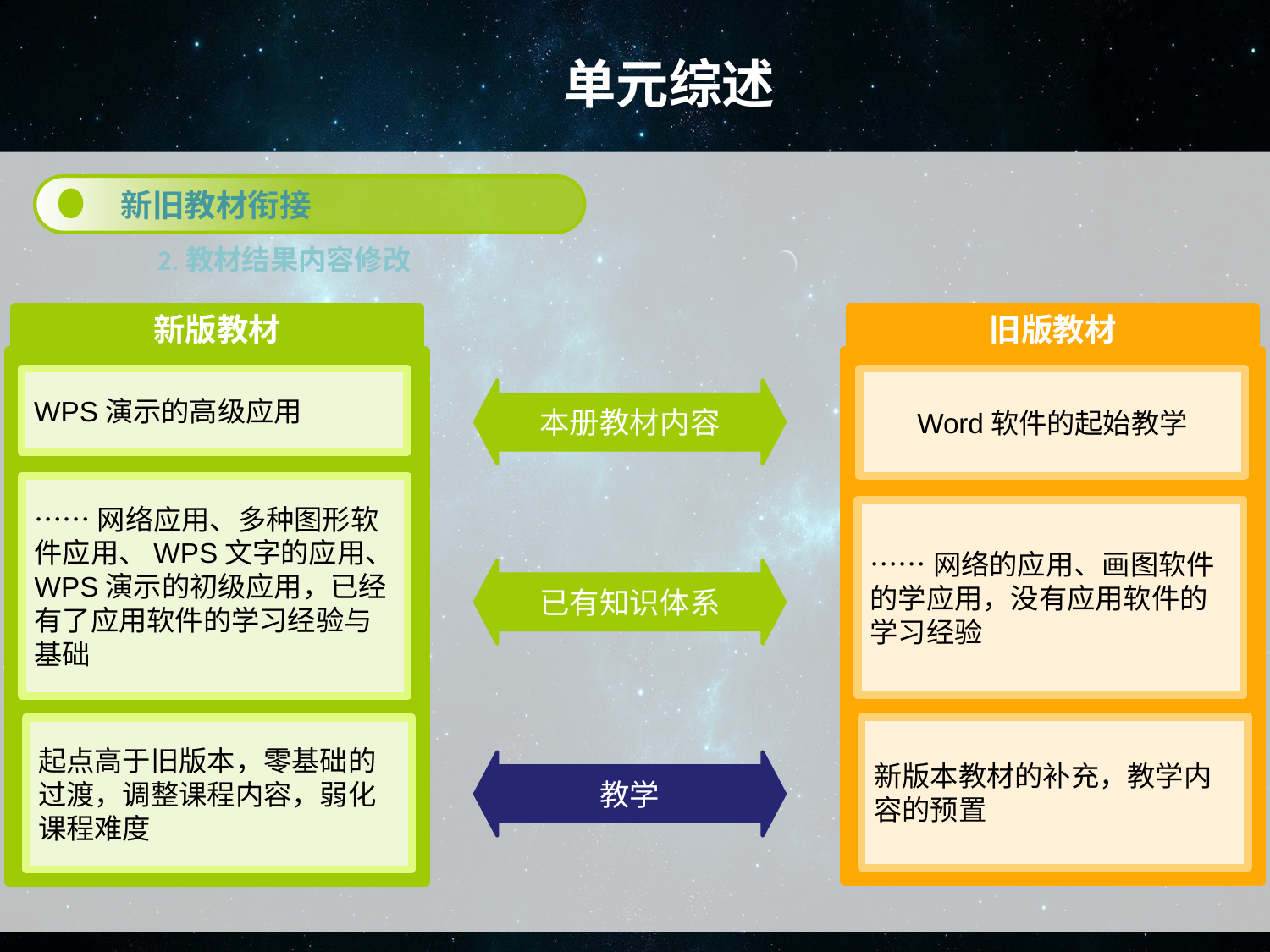

单元综述
        新旧教材衔接

2.教材结果内容修改
新版教材

WPS演示的高级应用
旧版教材

Word软件的起始教学
本册教材内容
……网络应用、多种图形软件应用、WPS文字的应用、WPS演示的初级应用，已经有了应用软件的学习经验与基础
……网络的应用、画图软件的学应用，没有应用软件的学习经验
已有知识体系
新版本教材的补充，教学内容的预置
起点高于旧版本，零基础的过渡，调整课程内容，弱化课程难度
教学